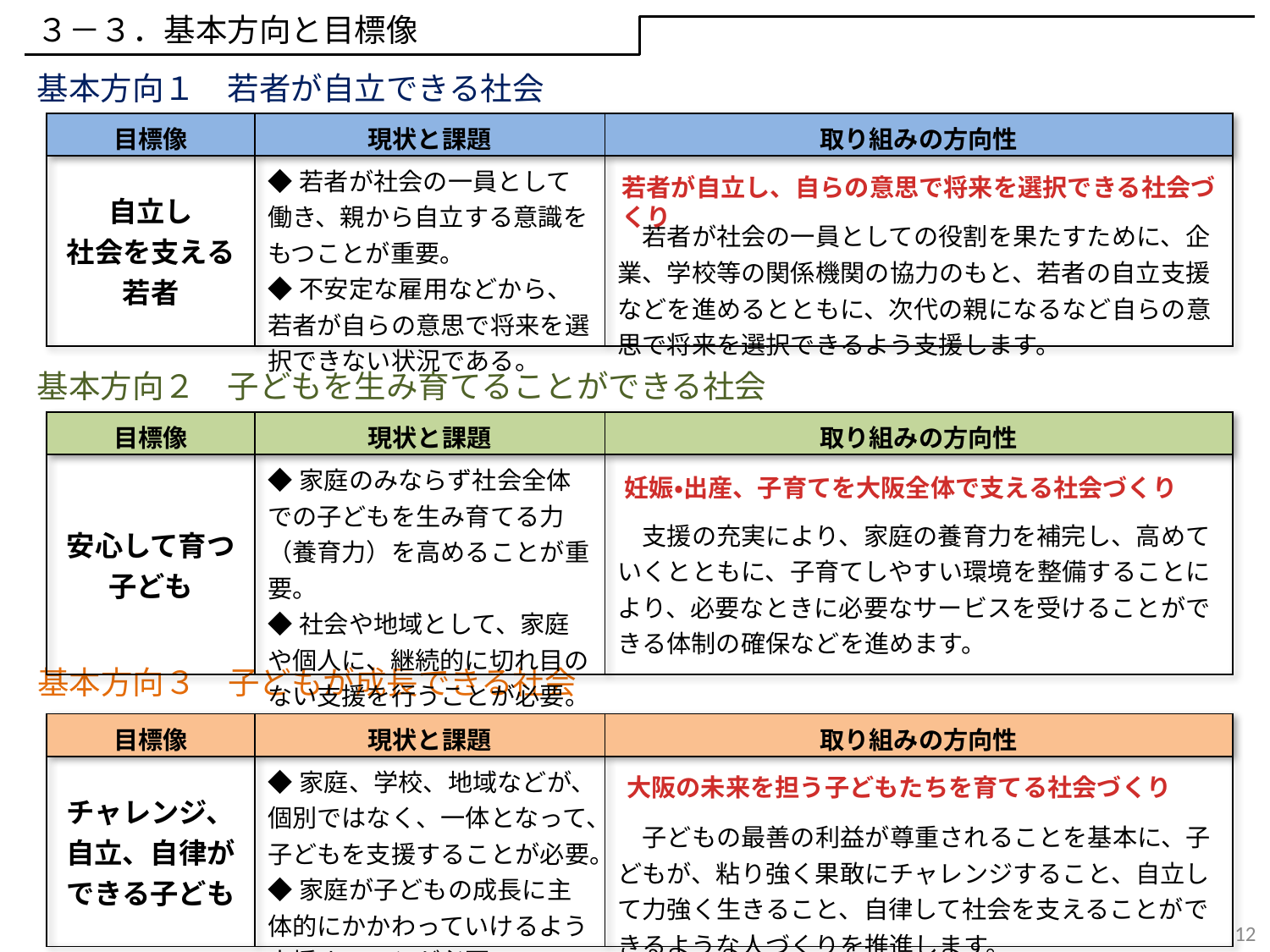

３－３．基本方向と目標像
基本方向１　若者が自立できる社会
| 目標像 | 現状と課題 | 取り組みの方向性 |
| --- | --- | --- |
| 自立し 社会を支える若者 | ◆若者が社会の一員として働き、親から自立する意識をもつことが重要。 ◆不安定な雇用などから、若者が自らの意思で将来を選択できない状況である。 | 若者が社会の一員としての役割を果たすために、企業、学校等の関係機関の協力のもと、若者の自立支援などを進めるとともに、次代の親になるなど自らの意思で将来を選択できるよう支援します。 |
若者が自立し、自らの意思で将来を選択できる社会づくり
基本方向２　子どもを生み育てることができる社会
| 目標像 | 現状と課題 | 取り組みの方向性 |
| --- | --- | --- |
| 安心して育つ 子ども | ◆家庭のみならず社会全体での子どもを生み育てる力（養育力）を高めることが重要。 ◆社会や地域として、家庭や個人に、継続的に切れ目のない支援を行うことが必要。 | 支援の充実により、家庭の養育力を補完し、高めていくとともに、子育てしやすい環境を整備することにより、必要なときに必要なサービスを受けることができる体制の確保などを進めます。 |
妊娠・出産、子育てを大阪全体で支える社会づくり
基本方向３　子どもが成長できる社会
| 目標像 | 現状と課題 | 取り組みの方向性 |
| --- | --- | --- |
| チャレンジ、 自立、自律が できる子ども | ◆家庭、学校、地域などが、個別ではなく、一体となって、子どもを支援することが必要。 ◆家庭が子どもの成長に主体的にかかわっていけるよう支援することが必要。 | 子どもの最善の利益が尊重されることを基本に、子どもが、粘り強く果敢にチャレンジすること、自立して力強く生きること、自律して社会を支えることができるような人づくりを推進します。 |
大阪の未来を担う子どもたちを育てる社会づくり
12